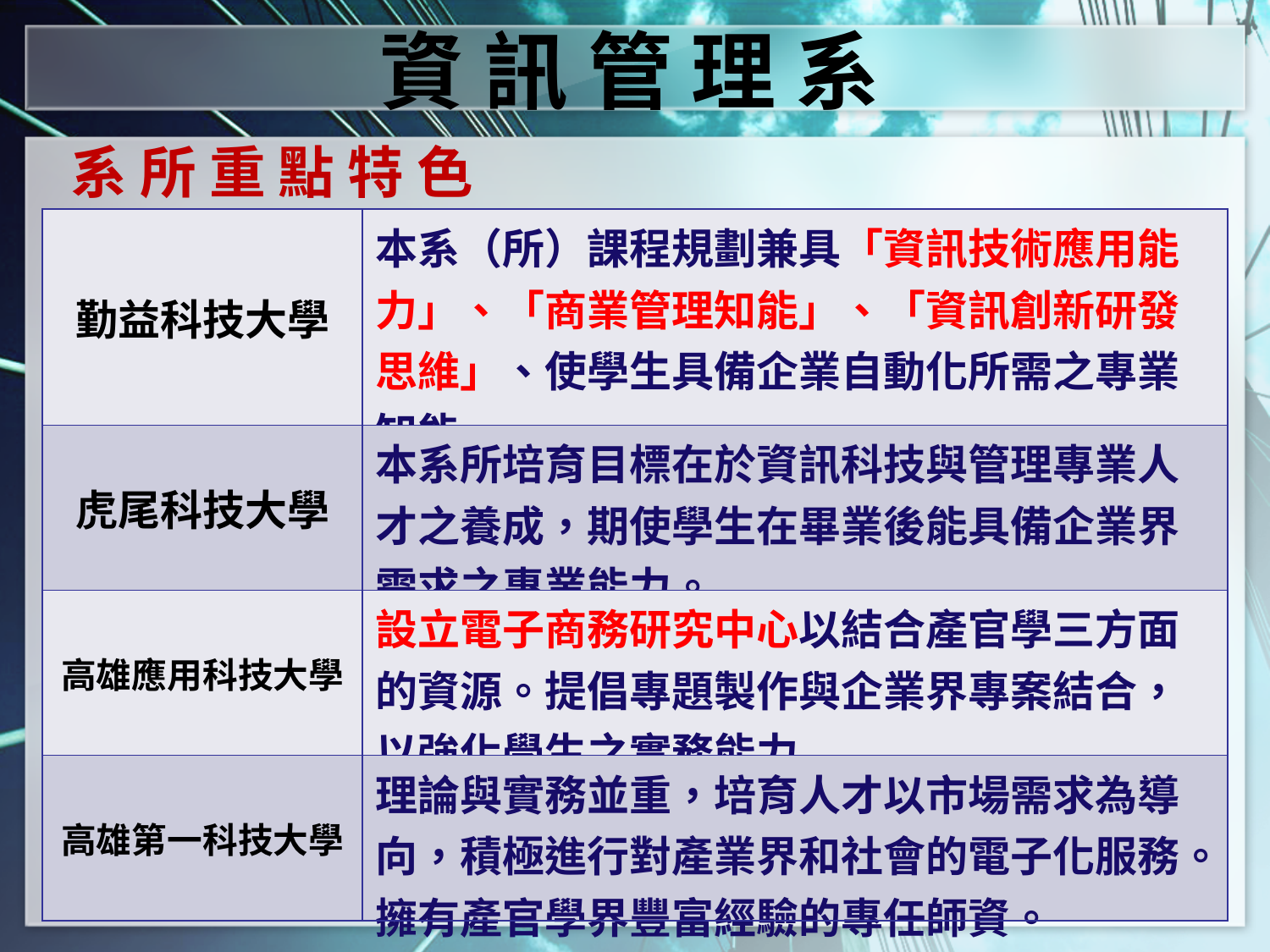

資 訊 管 理 系
系 所 重 點 特 色
| 勤益科技大學 | 本系（所）課程規劃兼具「資訊技術應用能力」、「商業管理知能」、「資訊創新研發思維」、使學生具備企業自動化所需之專業知能。 |
| --- | --- |
| 虎尾科技大學 | 本系所培育目標在於資訊科技與管理專業人才之養成，期使學生在畢業後能具備企業界需求之專業能力。 |
| 高雄應用科技大學 | 設立電子商務研究中心以結合產官學三方面的資源。提倡專題製作與企業界專案結合，以強化學生之實務能力 |
| 高雄第一科技大學 | 理論與實務並重，培育人才以市場需求為導向，積極進行對產業界和社會的電子化服務。擁有產官學界豐富經驗的專任師資。 |